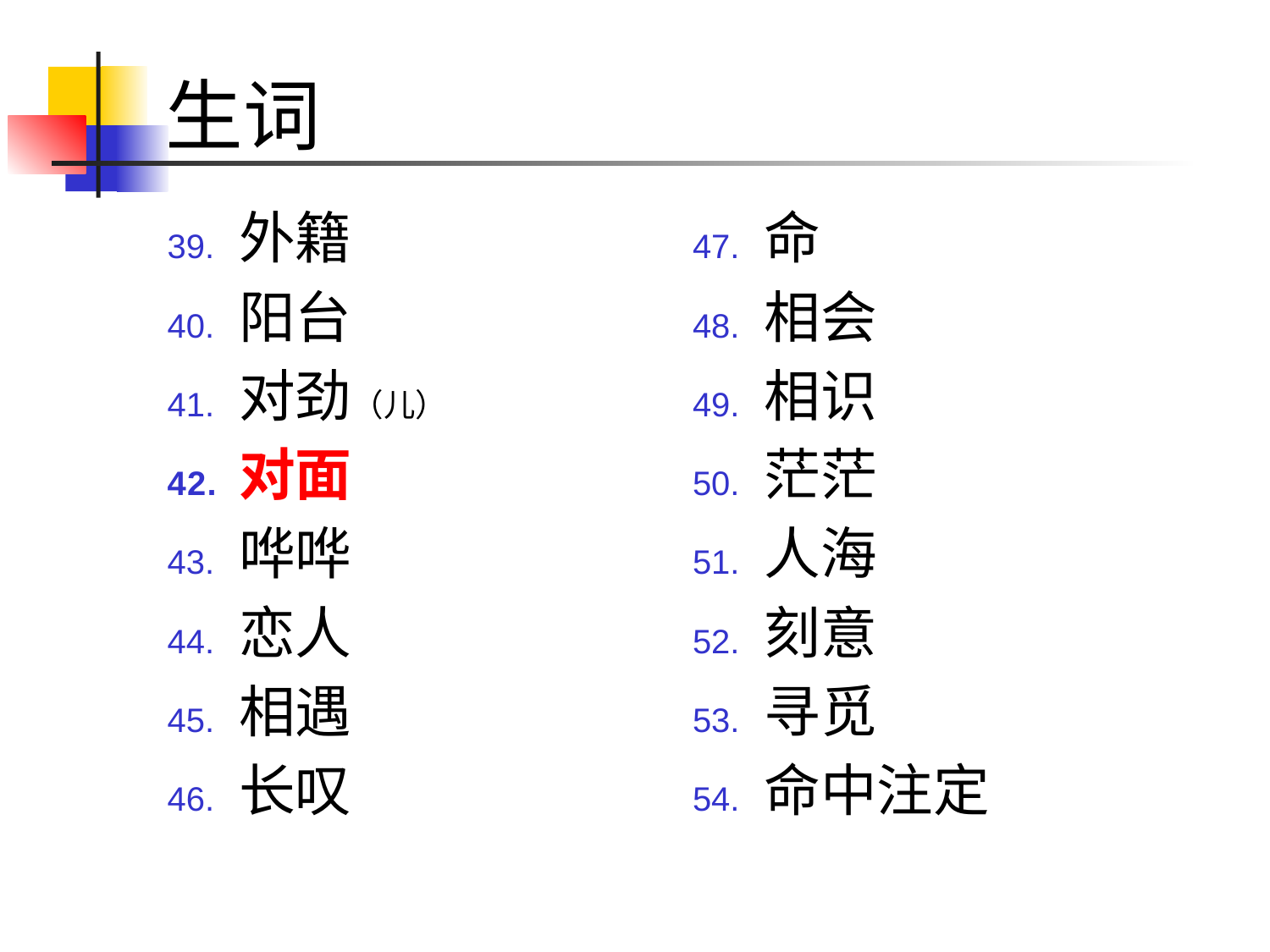

# 生词
外籍
阳台
对劲（儿）
对面
哗哗
恋人
相遇
长叹
命
相会
相识
茫茫
人海
刻意
寻觅
命中注定